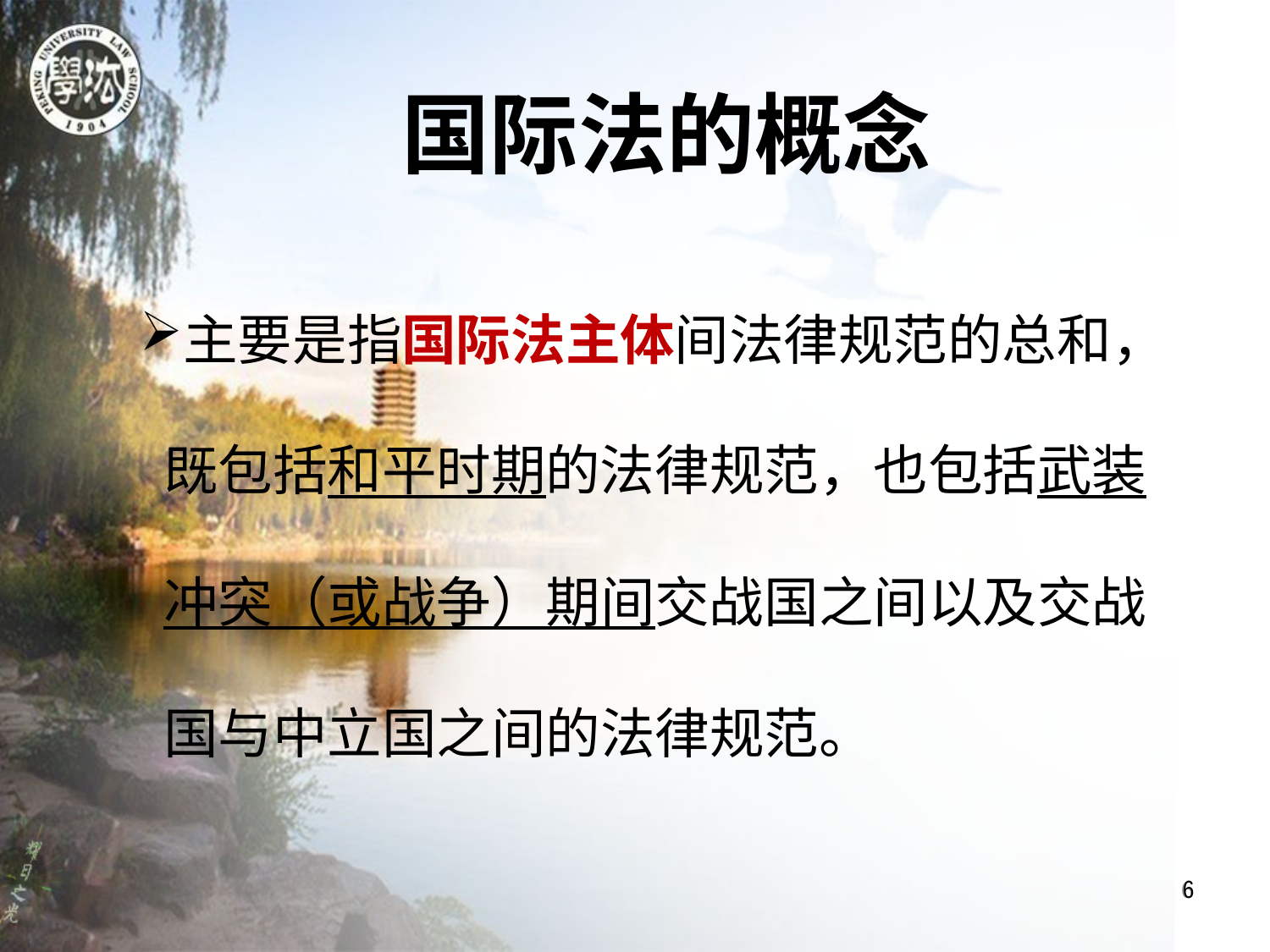

国际法的概念
主要是指国际法主体间法律规范的总和，既包括和平时期的法律规范，也包括武装冲突（或战争）期间交战国之间以及交战国与中立国之间的法律规范。
6
6